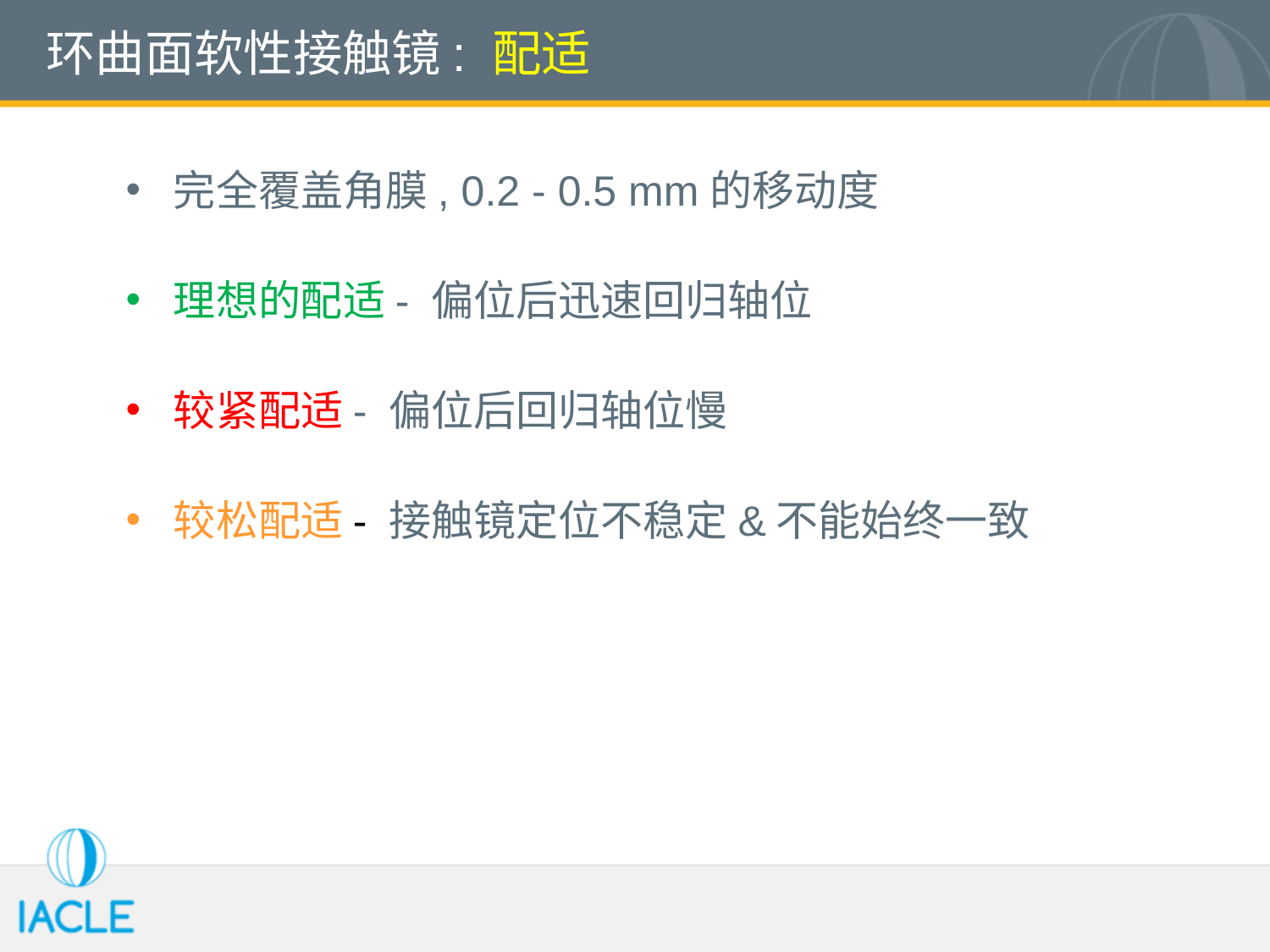

# 环曲面软性接触镜: 配适
完全覆盖角膜, 0.2 - 0.5 mm的移动度
理想的配适- 偏位后迅速回归轴位
较紧配适- 偏位后回归轴位慢
较松配适- 接触镜定位不稳定&不能始终一致